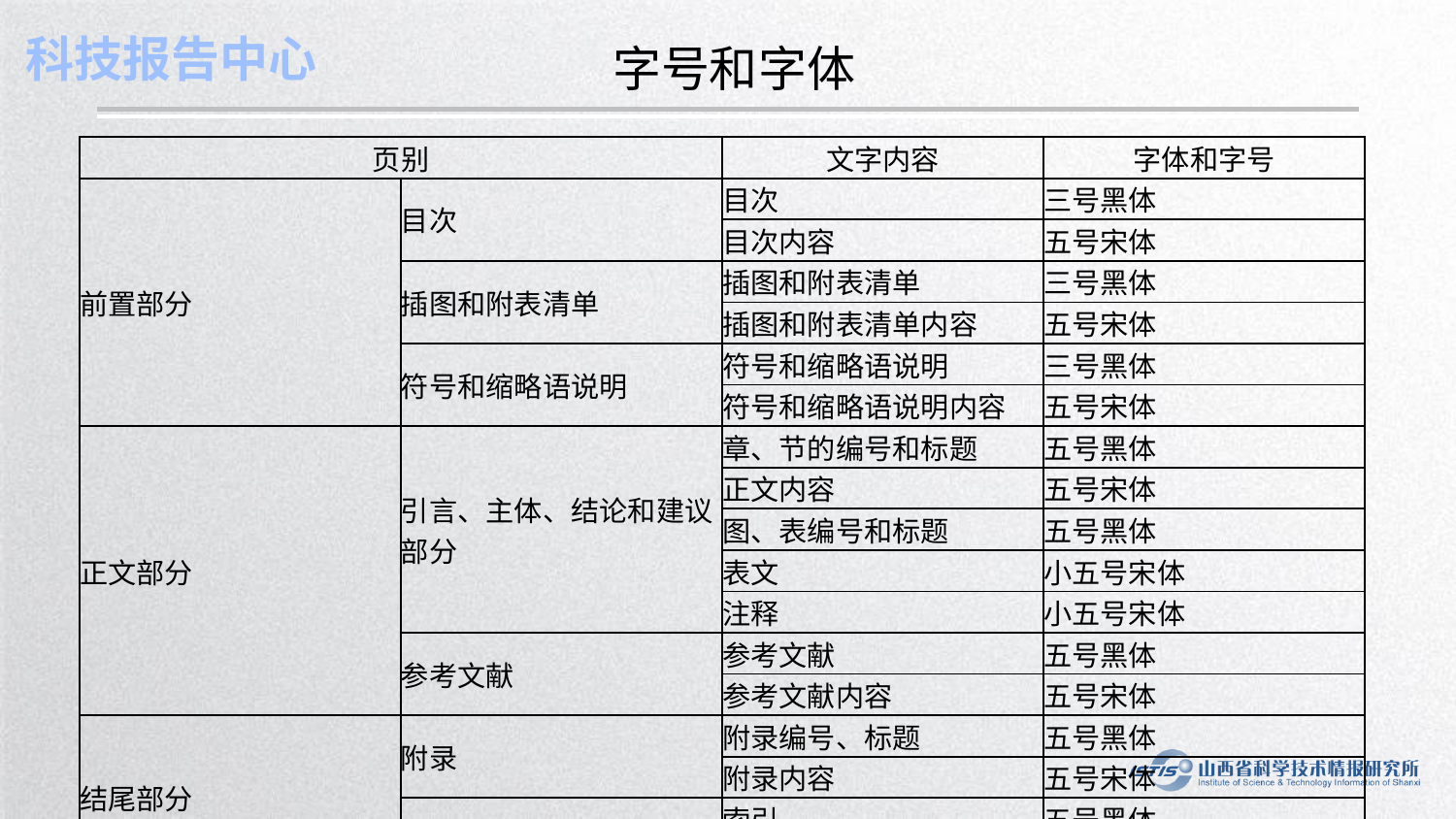

字号和字体

| 页别 |  | 文字内容 | 字体和字号 |
| --- | --- | --- | --- |
| 前置部分 | 目次 | 目次 | 三号黑体 |
|  |  | 目次内容 | 五号宋体 |
|  | 插图和附表清单 | 插图和附表清单 | 三号黑体 |
|  |  | 插图和附表清单内容 | 五号宋体 |
|  | 符号和缩略语说明 | 符号和缩略语说明 | 三号黑体 |
|  |  | 符号和缩略语说明内容 | 五号宋体 |
| 正文部分 | 引言、主体、结论和建议部分 | 章、节的编号和标题 | 五号黑体 |
|  |  | 正文内容 | 五号宋体 |
|  |  | 图、表编号和标题 | 五号黑体 |
|  |  | 表文 | 小五号宋体 |
|  |  | 注释 | 小五号宋体 |
|  | 参考文献 | 参考文献 | 五号黑体 |
|  |  | 参考文献内容 | 五号宋体 |
| 结尾部分 | 附录 | 附录编号、标题 | 五号黑体 |
|  |  | 附录内容 | 五号宋体 |
|  | 索引 | 索引 | 五号黑体 |
|  |  | 索引内容 | 五号宋体 |